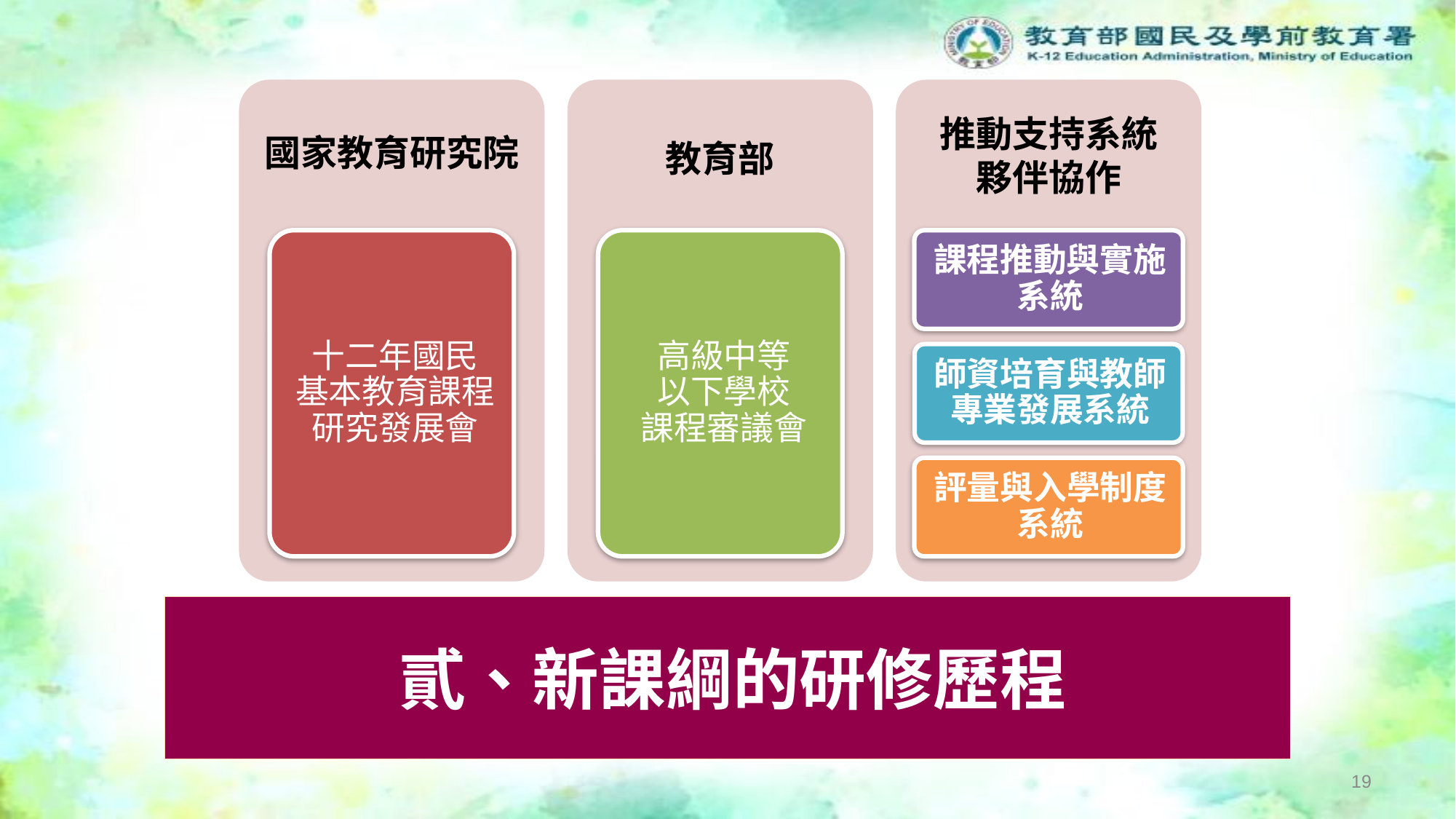

國家教育研究院
十二年國民
基本教育課程
研究發展會
教育部
高級中等
以下學校
課程審議會
推動支持系統
夥伴協作
課程推動與實施系統
師資培育與教師專業發展系統
評量與入學制度系統
貳、新課綱的研修歷程
19